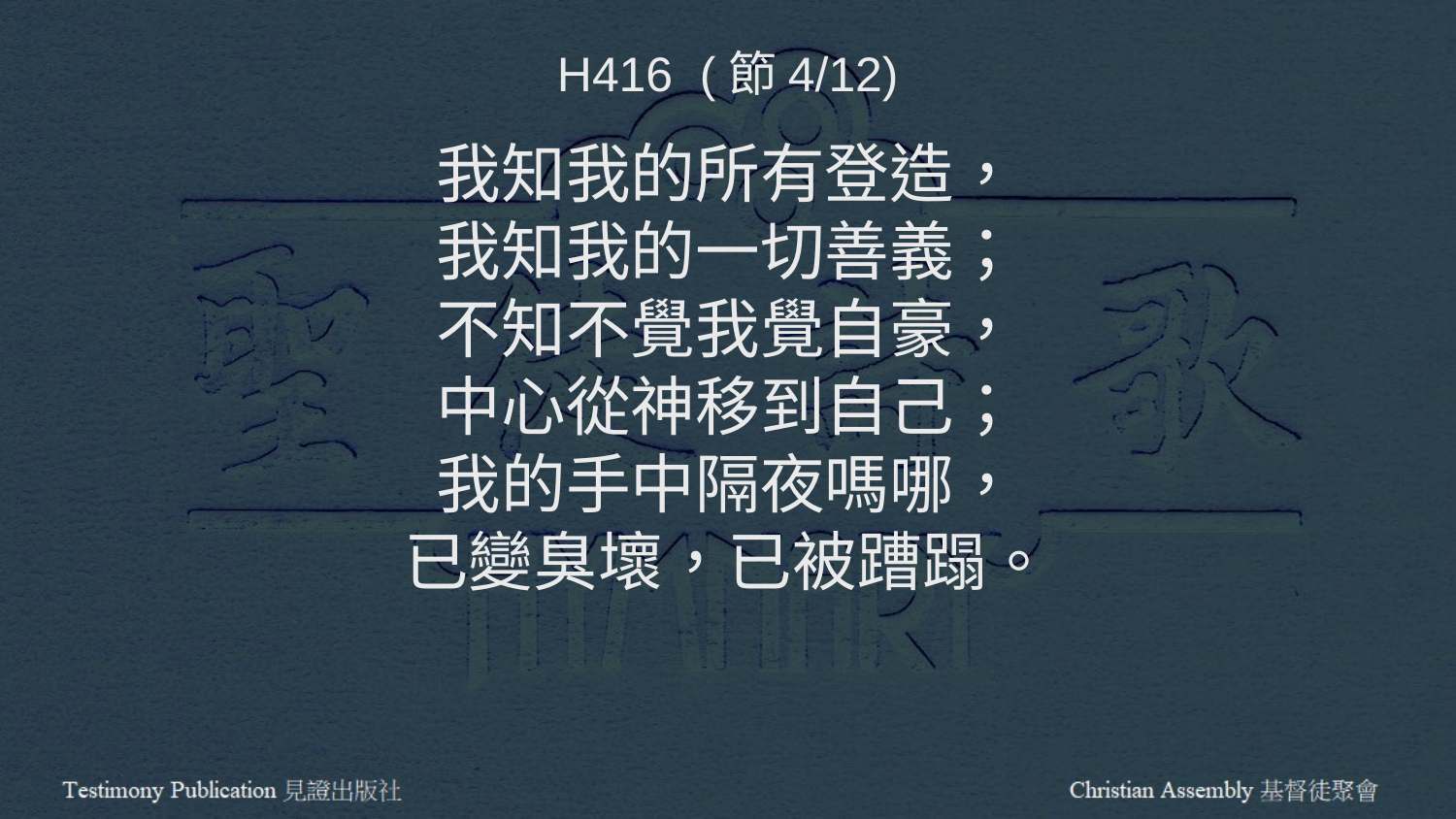

H416  (節4/12)

我知我的所有登造，
我知我的一切善義；
不知不覺我覺自豪，
中心從神移到自己；
我的手中隔夜嗎哪，
已變臭壞，已被蹧蹋。